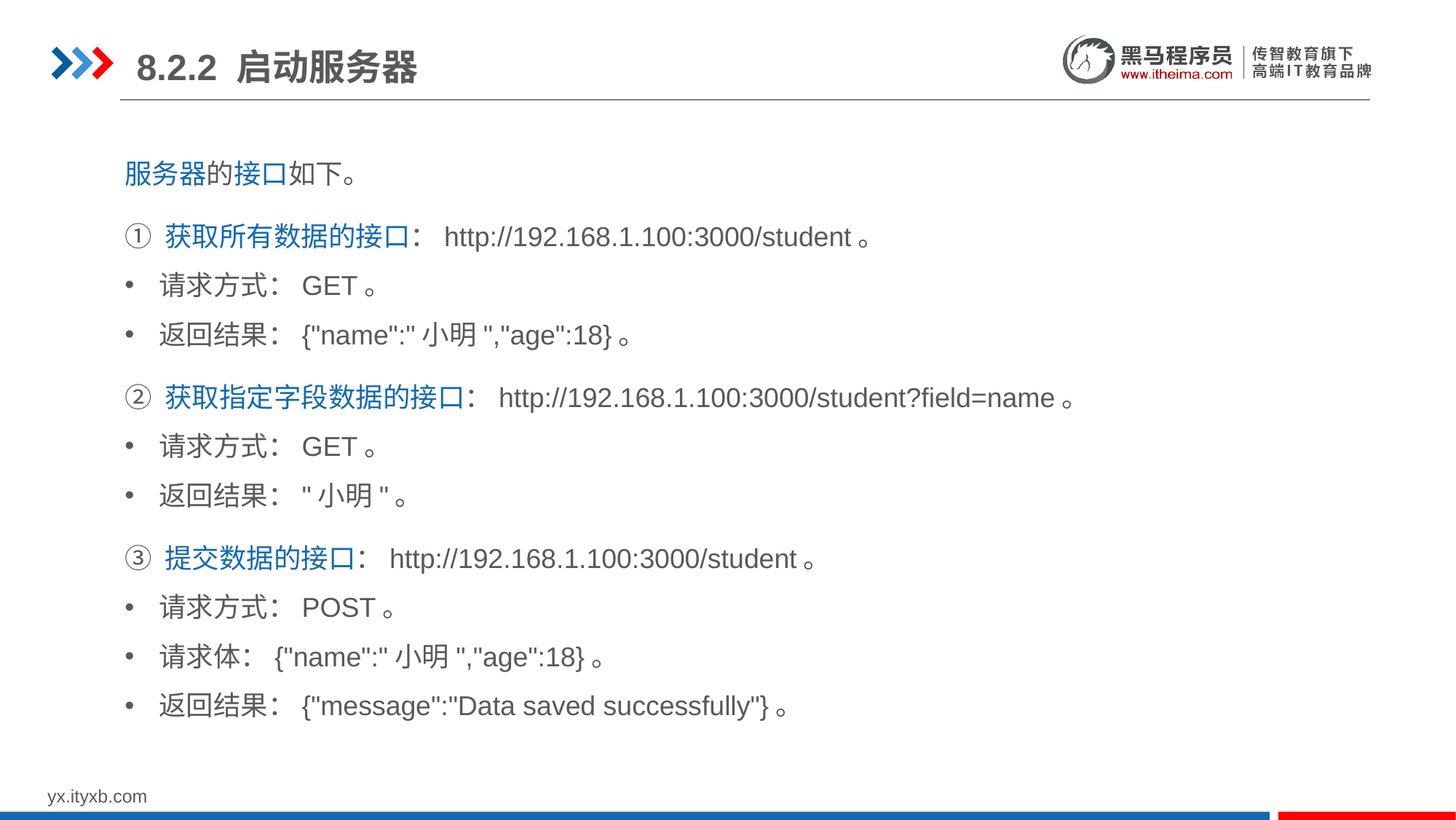

8.2.2 启动服务器
服务器的接口如下。

① 获取所有数据的接口：http://192.168.1.100:3000/student。
请求方式：GET。
返回结果：{"name":"小明","age":18}。

② 获取指定字段数据的接口：http://192.168.1.100:3000/student?field=name。
请求方式：GET。
返回结果："小明"。

③ 提交数据的接口：http://192.168.1.100:3000/student。
请求方式：POST。
请求体：{"name":"小明","age":18}。
返回结果：{"message":"Data saved successfully"}。